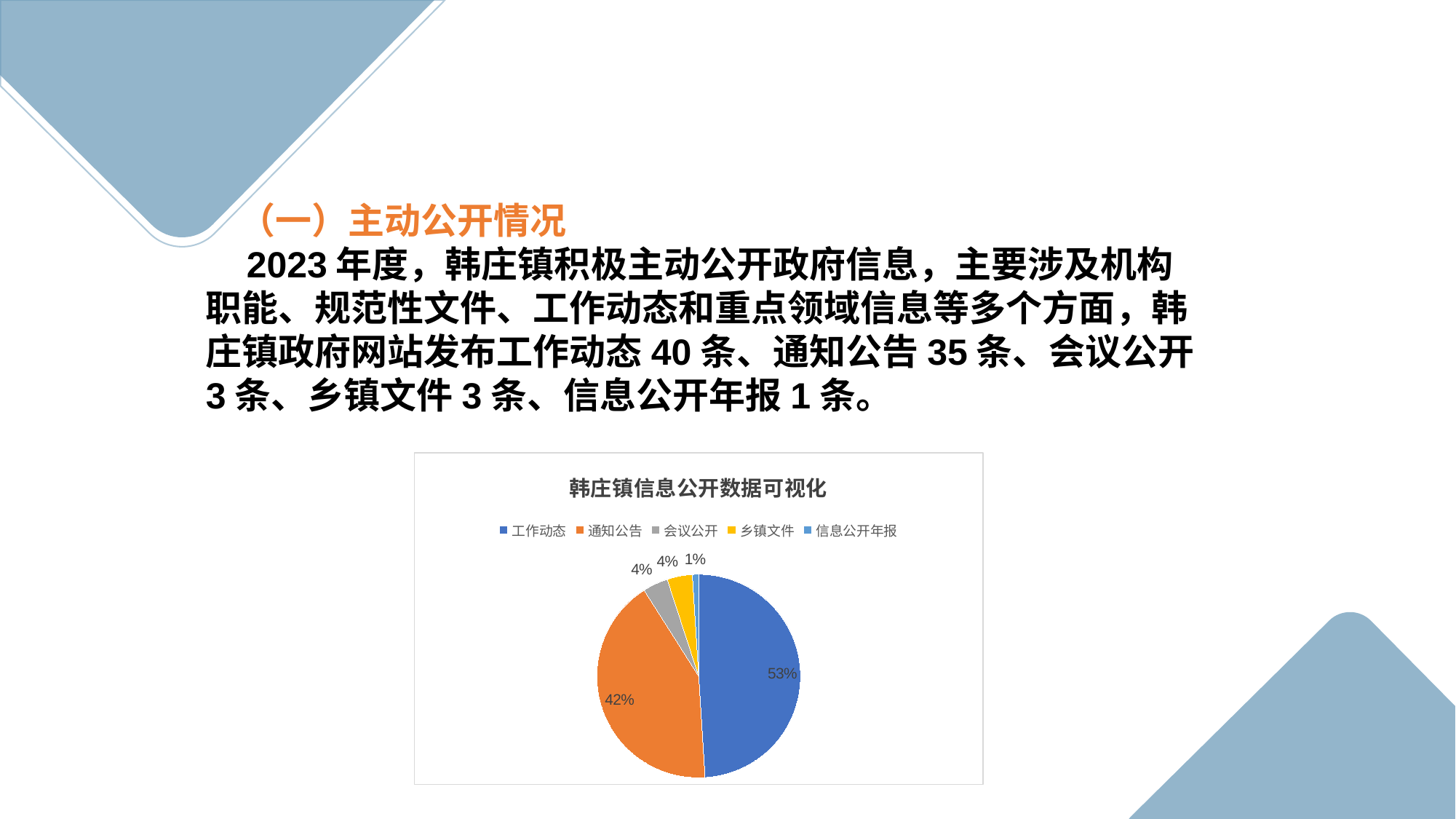

（一）主动公开情况
    2023年度，韩庄镇积极主动公开政府信息，主要涉及机构职能、规范性文件、工作动态和重点领域信息等多个方面，韩庄镇政府网站发布工作动态40条、通知公告35条、会议公开3条、乡镇文件3条、信息公开年报1条。

### Chart:

| Category | 韩庄镇信息公开数据可视化 |
|---|---|
| 工作动态 | 0.49 |
| 通知公告 | 0.42 |
| 会议公开 | 0.04 |
| 乡镇文件 | 0.04 |
| 信息公开年报 | 0.01 |